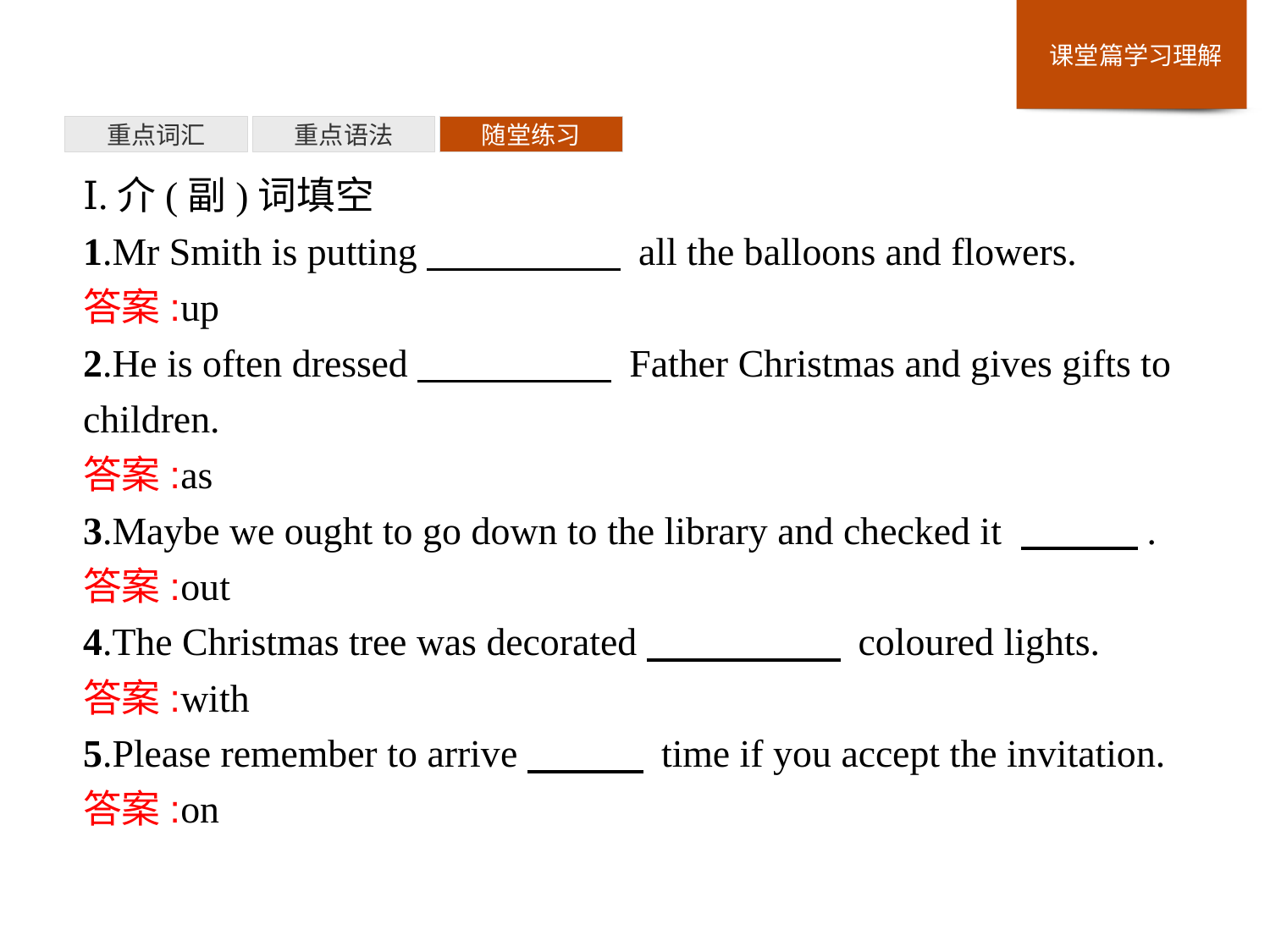

重点词汇
重点语法
随堂练习
Ⅰ.介(副)词填空
1.Mr Smith is putting　　　　　 all the balloons and flowers.
答案:up
2.He is often dressed　　　　　 Father Christmas and gives gifts to children.
答案:as
3.Maybe we ought to go down to the library and checked it 　　　.
答案:out
4.The Christmas tree was decorated　　　　　 coloured lights.
答案:with
5.Please remember to arrive　　　 time if you accept the invitation.
答案:on